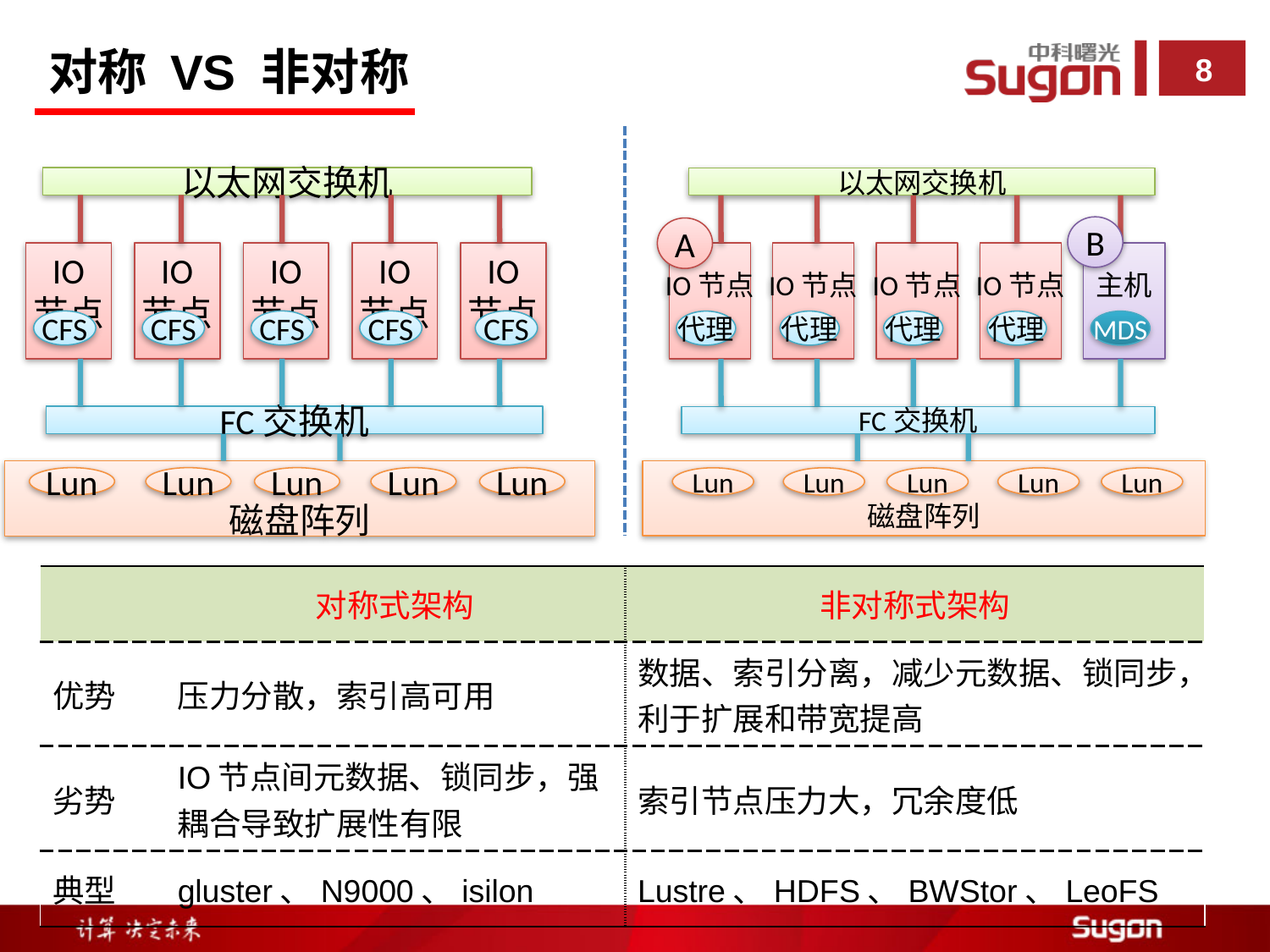

对称 VS 非对称
以太网交换机

IO
节点

IO
节点

IO
节点

IO
节点

IO
节点

CFS
CFS
CFS
CFS
CFS

FC交换机

磁盘阵列
Lun
Lun
Lun
Lun
Lun
以太网交换机

IO节点

IO节点

IO节点

IO节点

主机

代理
代理
代理
代理
MDS

FC交换机

磁盘阵列
Lun
Lun
Lun
Lun
Lun
B
A
|  | 对称式架构 | 非对称式架构 |
| --- | --- | --- |
| 优势 | 压力分散，索引高可用 | 数据、索引分离，减少元数据、锁同步，利于扩展和带宽提高 |
| 劣势 | IO节点间元数据、锁同步，强耦合导致扩展性有限 | 索引节点压力大，冗余度低 |
| 典型 | gluster、N9000、isilon | Lustre、HDFS、BWStor、LeoFS |